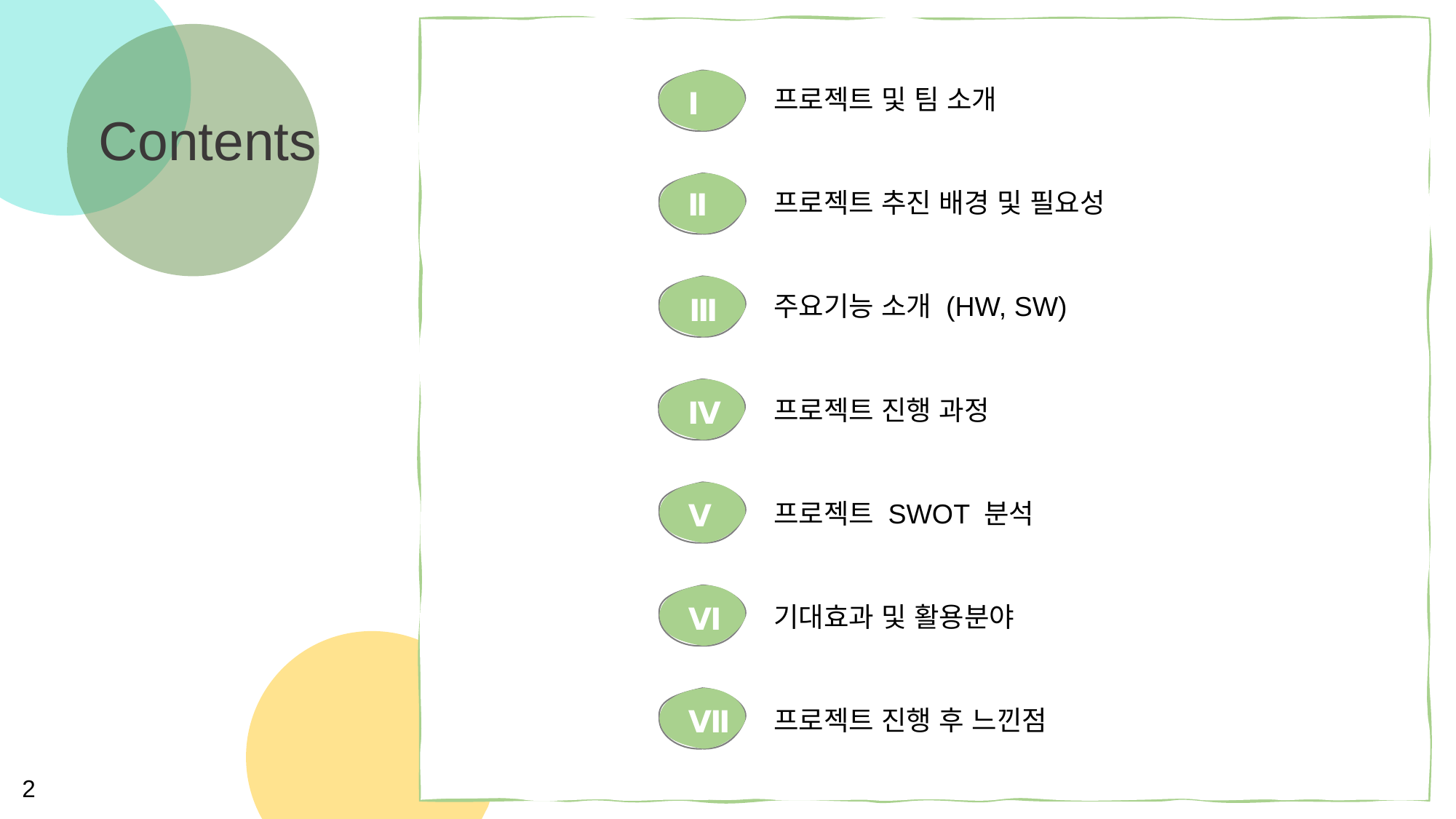

Ⅰ
프로젝트 및 팀 소개

Ⅱ
프로젝트 추진 배경 및 필요성

Ⅲ
주요기능 소개 (HW, SW)

Ⅳ
프로젝트 진행 과정

Ⅴ
프로젝트 SWOT 분석

Ⅵ
기대효과 및 활용분야

Ⅶ
프로젝트 진행 후 느낀점
Contents

2